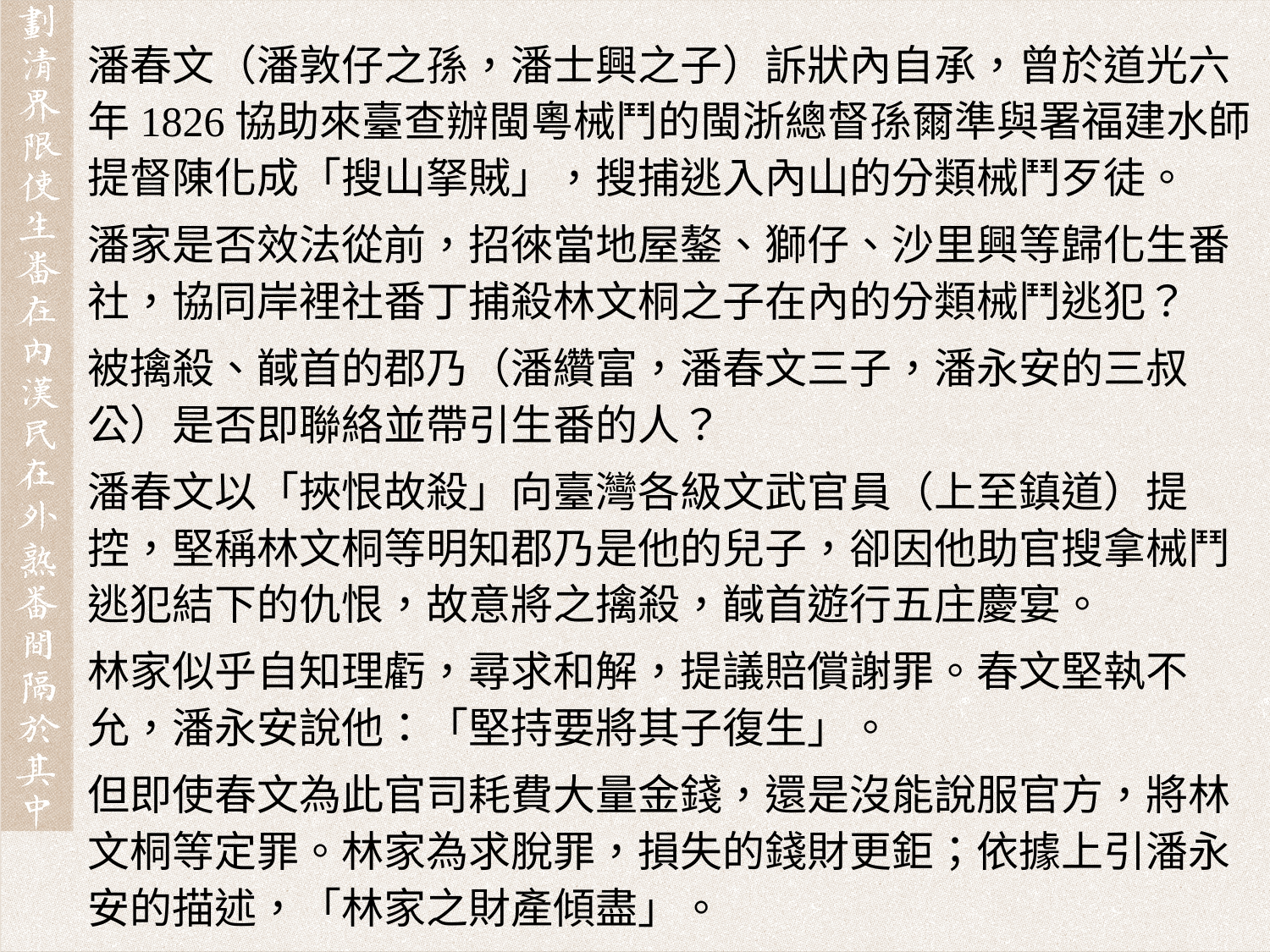

潘春文（潘敦仔之孫，潘士興之子）訴狀內自承，曾於道光六年1826協助來臺查辦閩粵械鬥的閩浙總督孫爾準與署福建水師提督陳化成「搜山拏賊」，搜捕逃入內山的分類械鬥歹徒。
潘家是否效法從前，招徠當地屋鏊、獅仔、沙里興等歸化生番社，協同岸裡社番丁捕殺林文桐之子在內的分類械鬥逃犯？
被擒殺、馘首的郡乃（潘纘富，潘春文三子，潘永安的三叔公）是否即聯絡並帶引生番的人？
潘春文以「挾恨故殺」向臺灣各級文武官員（上至鎮道）提控，堅稱林文桐等明知郡乃是他的兒子，卻因他助官搜拿械鬥逃犯結下的仇恨，故意將之擒殺，馘首遊行五庄慶宴。
林家似乎自知理虧，尋求和解，提議賠償謝罪。春文堅執不允，潘永安說他：「堅持要將其子復生」。
但即使春文為此官司耗費大量金錢，還是沒能說服官方，將林文桐等定罪。林家為求脫罪，損失的錢財更鉅；依據上引潘永安的描述，「林家之財產傾盡」。